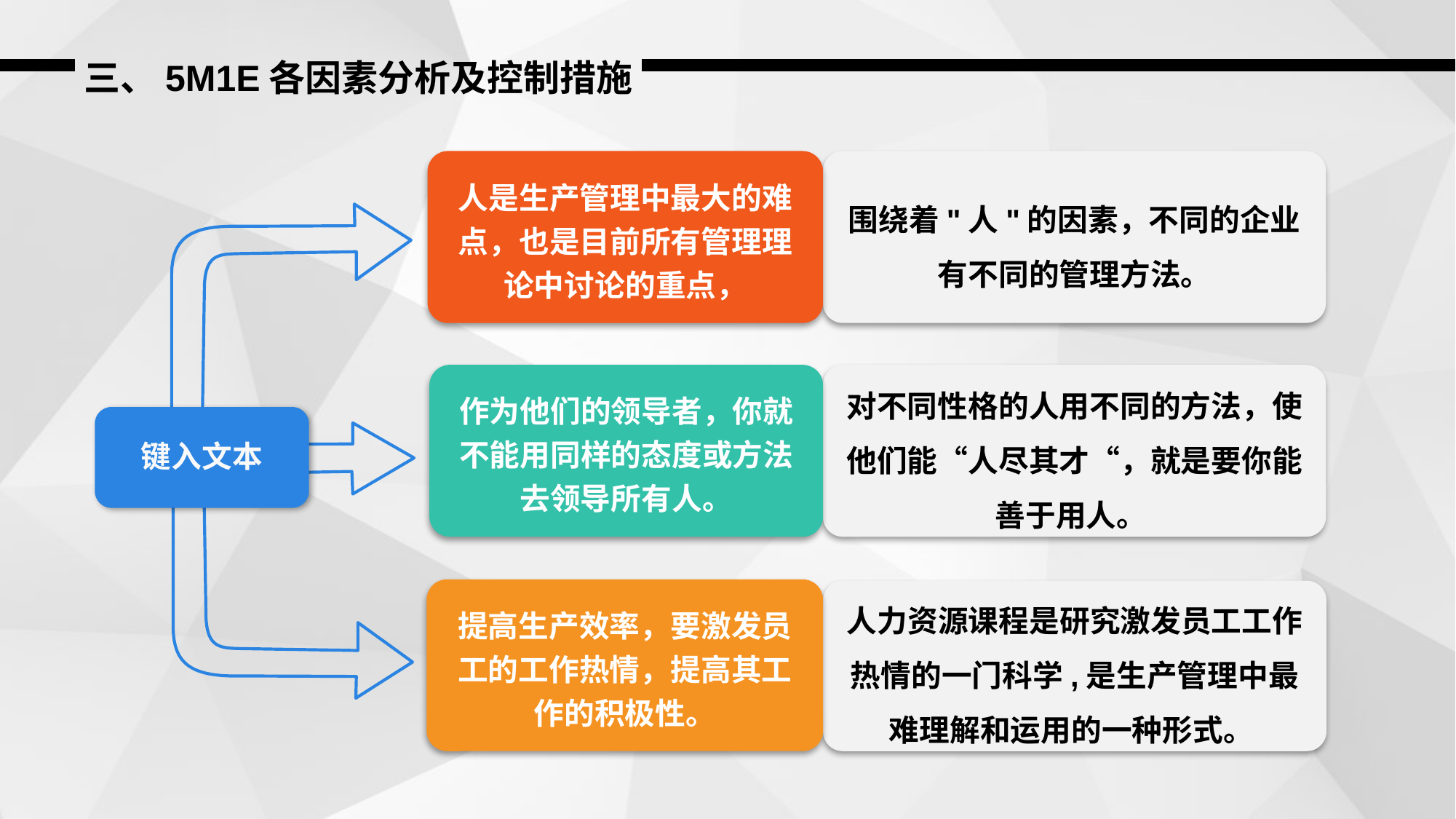

三、5M1E各因素分析及控制措施
人是生产管理中最大的难点，也是目前所有管理理论中讨论的重点，
围绕着"人"的因素，不同的企业有不同的管理方法。

作为他们的领导者，你就不能用同样的态度或方法去领导所有人。
对不同性格的人用不同的方法，使他们能“人尽其才“，就是要你能善于用人。
键入文本

提高生产效率，要激发员工的工作热情，提高其工作的积极性。
人力资源课程是研究激发员工工作热情的一门科学,是生产管理中最难理解和运用的一种形式。